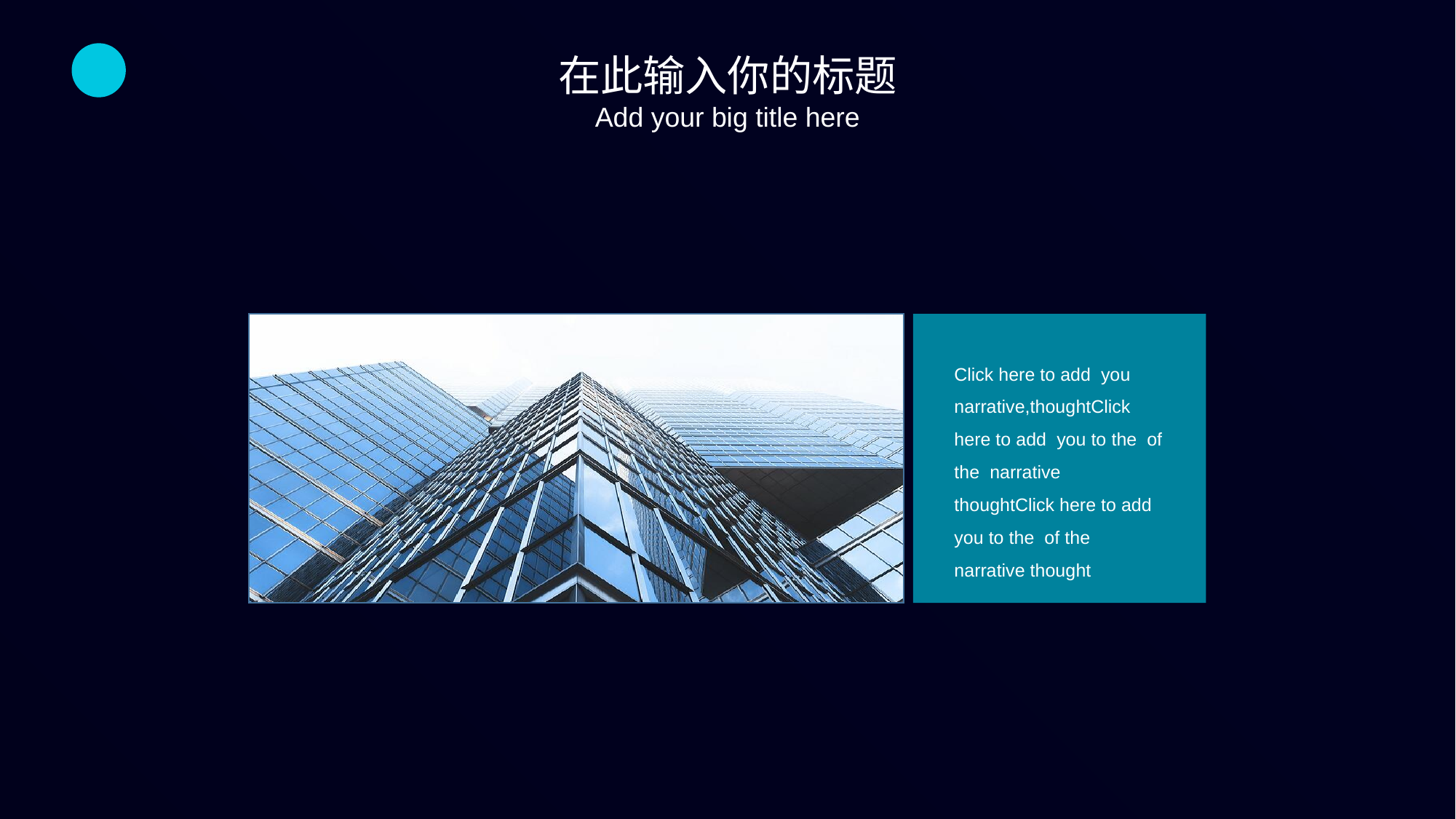

在此输入你的标题
Add your big title here

Click here to add  you narrative,thoughtClick here to add  you to the  of the  narrative thoughtClick here to add  you to the  of the  narrative thought